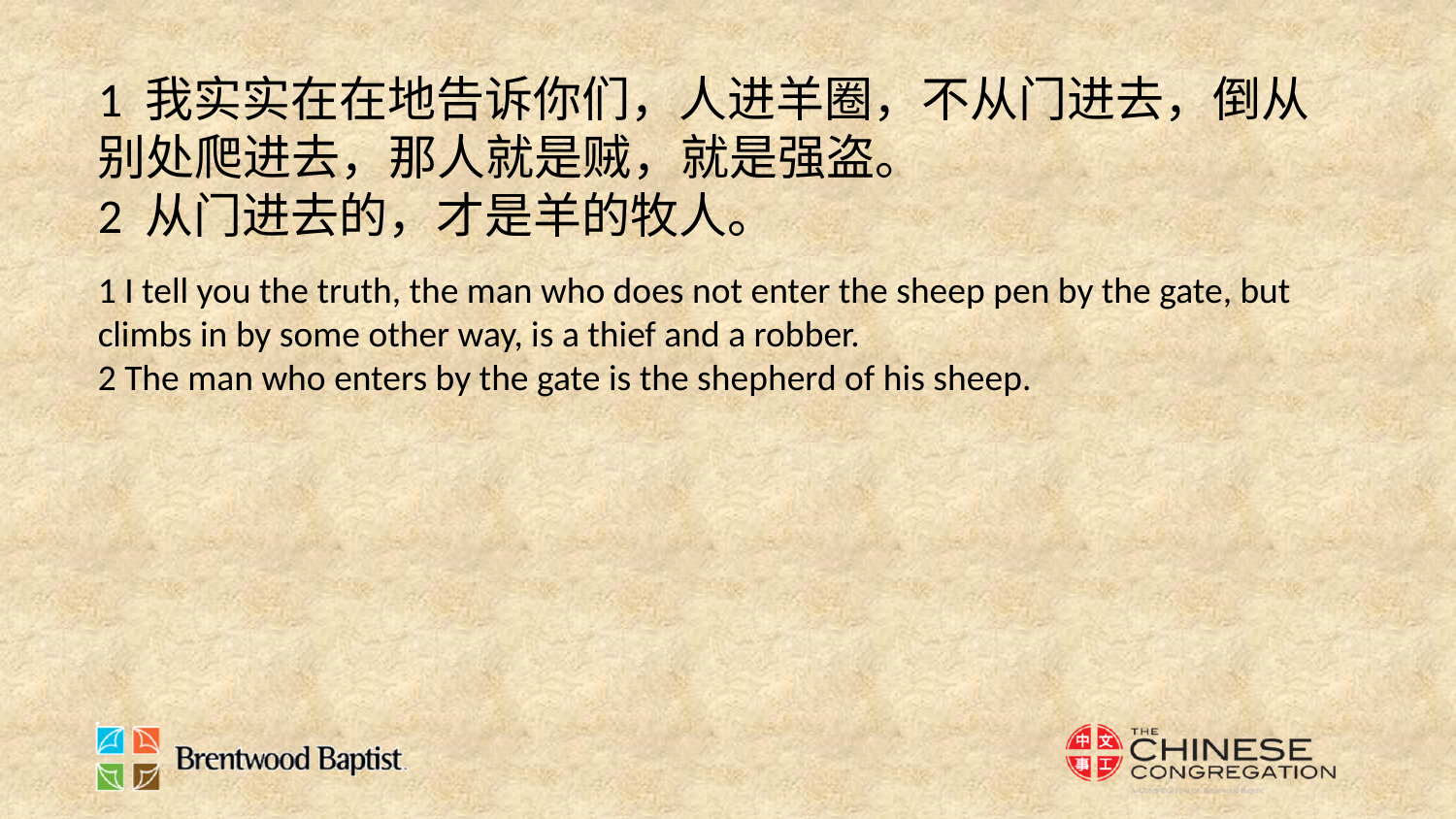

1 我实实在在地告诉你们，人进羊圈，不从门进去，倒从别处爬进去，那人就是贼，就是强盗。
2 从门进去的，才是羊的牧人。

1 I tell you the truth, the man who does not enter the sheep pen by the gate, but climbs in by some other way, is a thief and a robber.
2 The man who enters by the gate is the shepherd of his sheep.